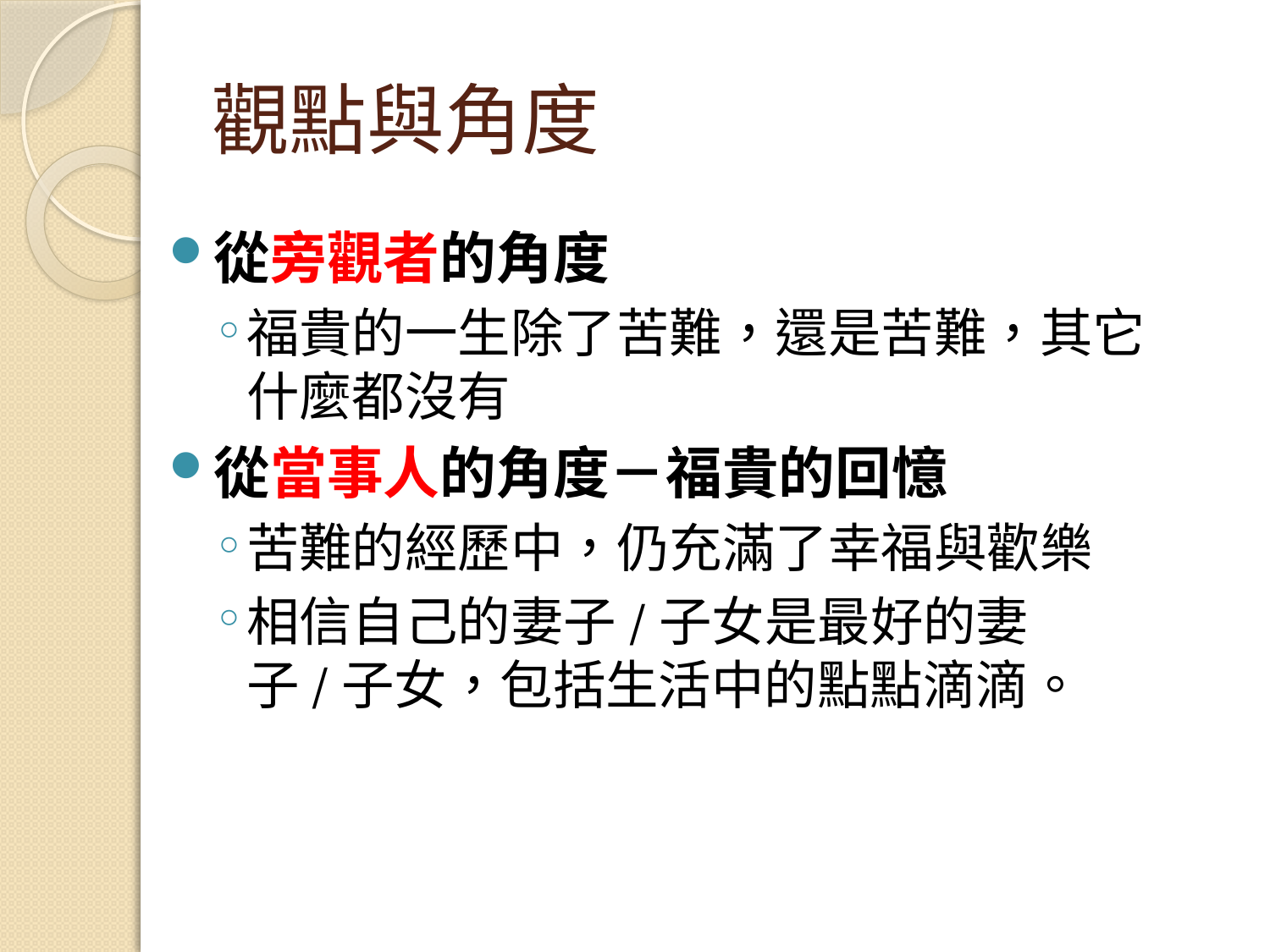

# 觀點與角度
從旁觀者的角度
福貴的一生除了苦難，還是苦難，其它什麼都沒有
從當事人的角度－福貴的回憶
苦難的經歷中，仍充滿了幸福與歡樂
相信自己的妻子/子女是最好的妻子/子女，包括生活中的點點滴滴。